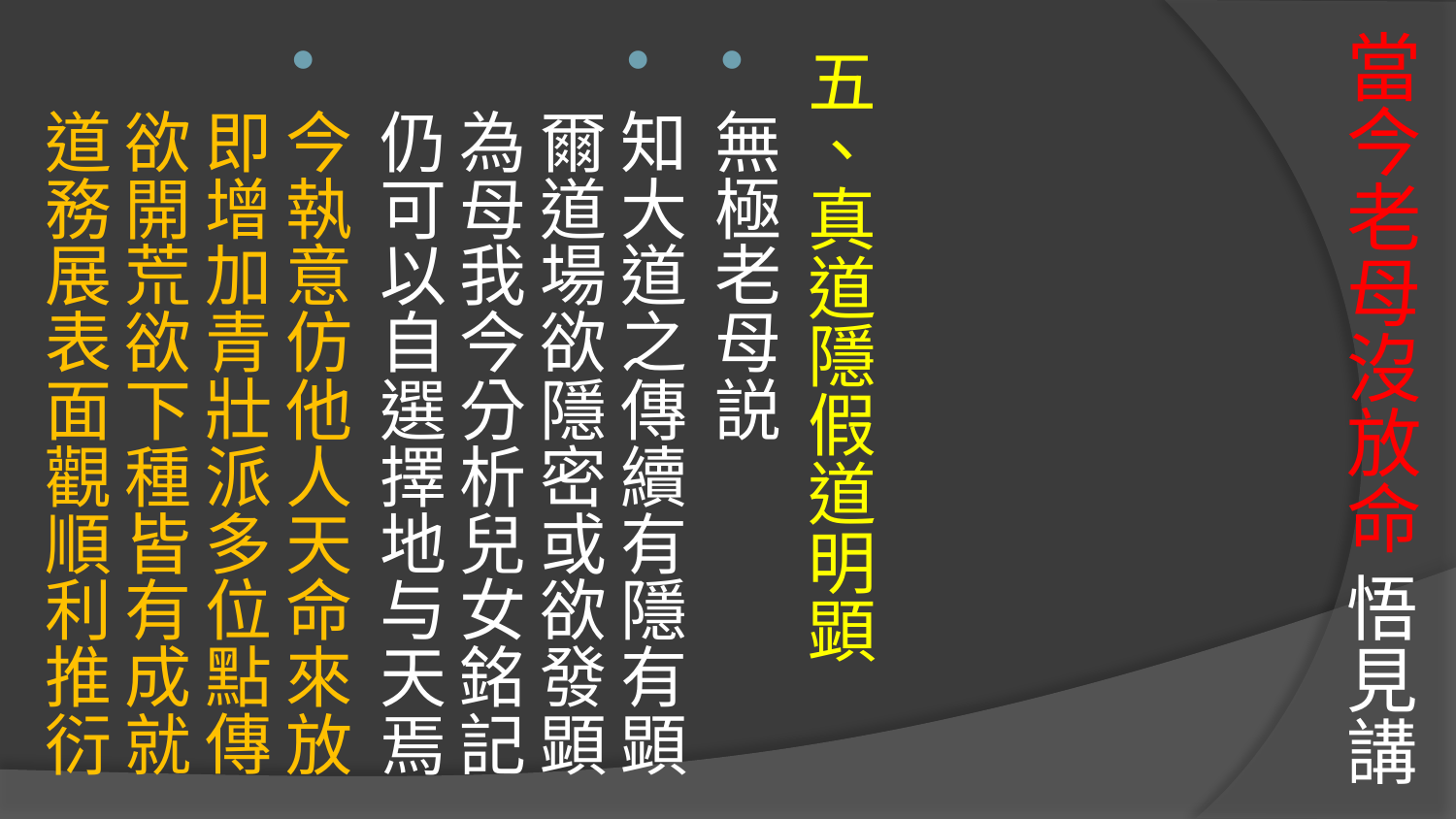

# 當今老母沒放命 悟見講
五、真道隱假道明顕
無極老母説
知大道之傳續有隱有顕
爾道場欲隱密或欲發顕
為母我今分析兒女銘記
仍可以自選擇地与天焉
今執意仿他人天命來放
即增加青壯派多位點傳
欲開荒欲下種皆有成就
道務展表面觀順利推衍